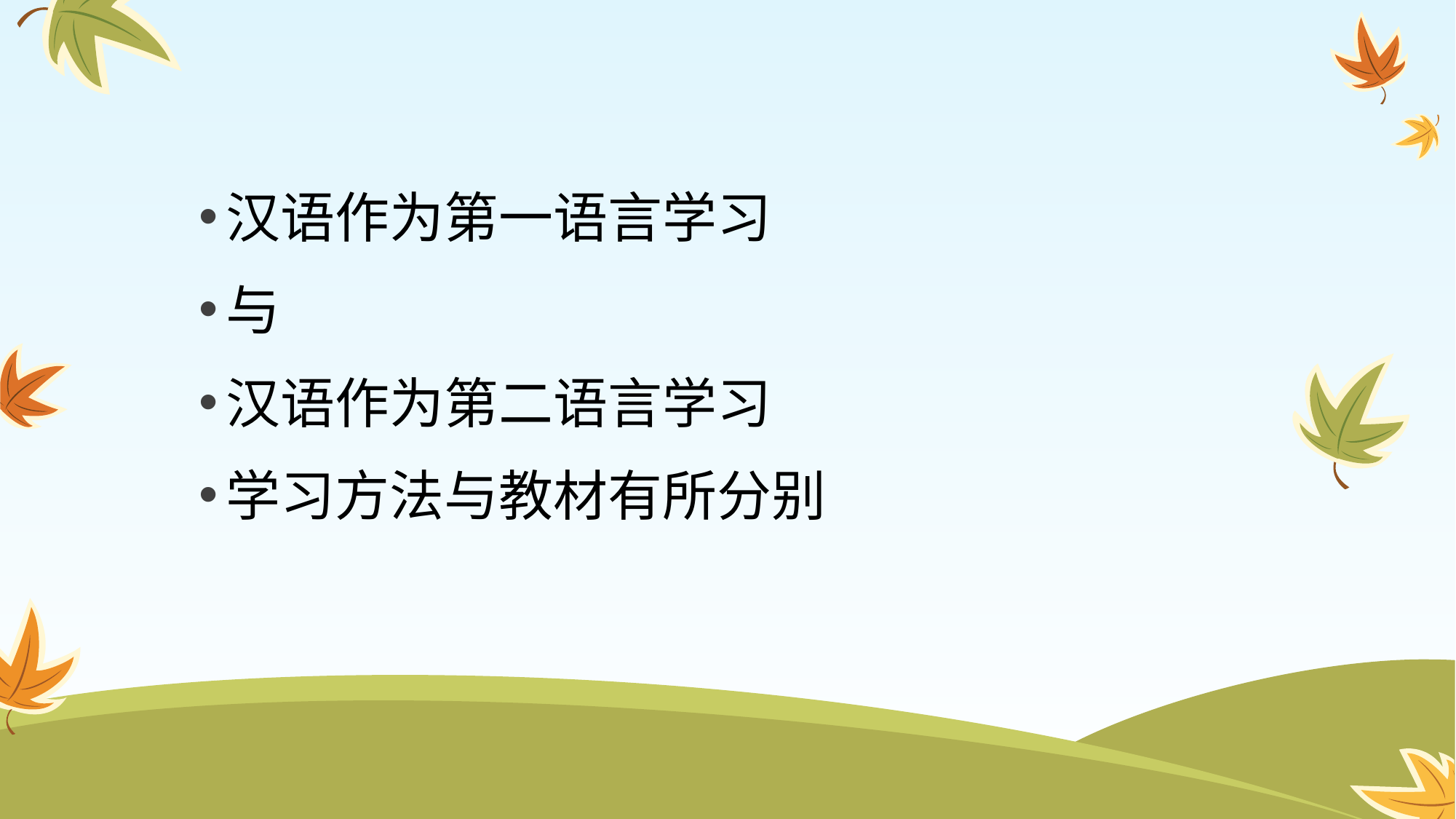

汉语作为第一语言学习
与
汉语作为第二语言学习
学习方法与教材有所分别